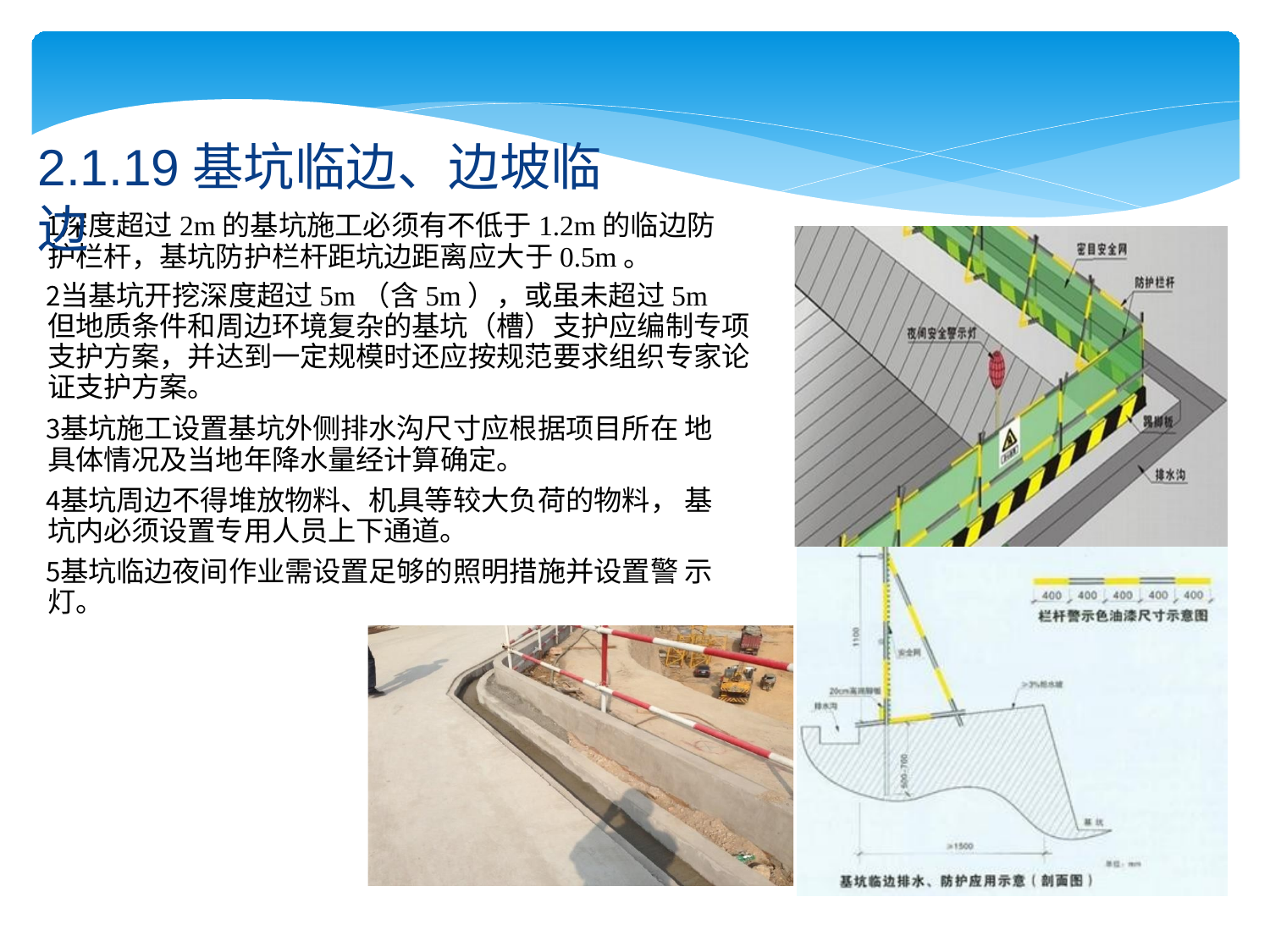

# 2.1.19基坑临边、边坡临边
深度超过2m的基坑施工必须有不低于1.2m的临边防 护栏杆，基坑防护栏杆距坑边距离应大于0.5m。
当基坑开挖深度超过5m（含5m），或虽未超过5m  但地质条件和周边环境复杂的基坑（槽）支护应编制专项 支护方案，并达到一定规模时还应按规范要求组织专家论 证支护方案。
基坑施工设置基坑外侧排水沟尺寸应根据项目所在 地具体情况及当地年降水量经计算确定。
基坑周边不得堆放物料、机具等较大负荷的物料， 基坑内必须设置专用人员上下通道。
基坑临边夜间作业需设置足够的照明措施并设置警 示灯。